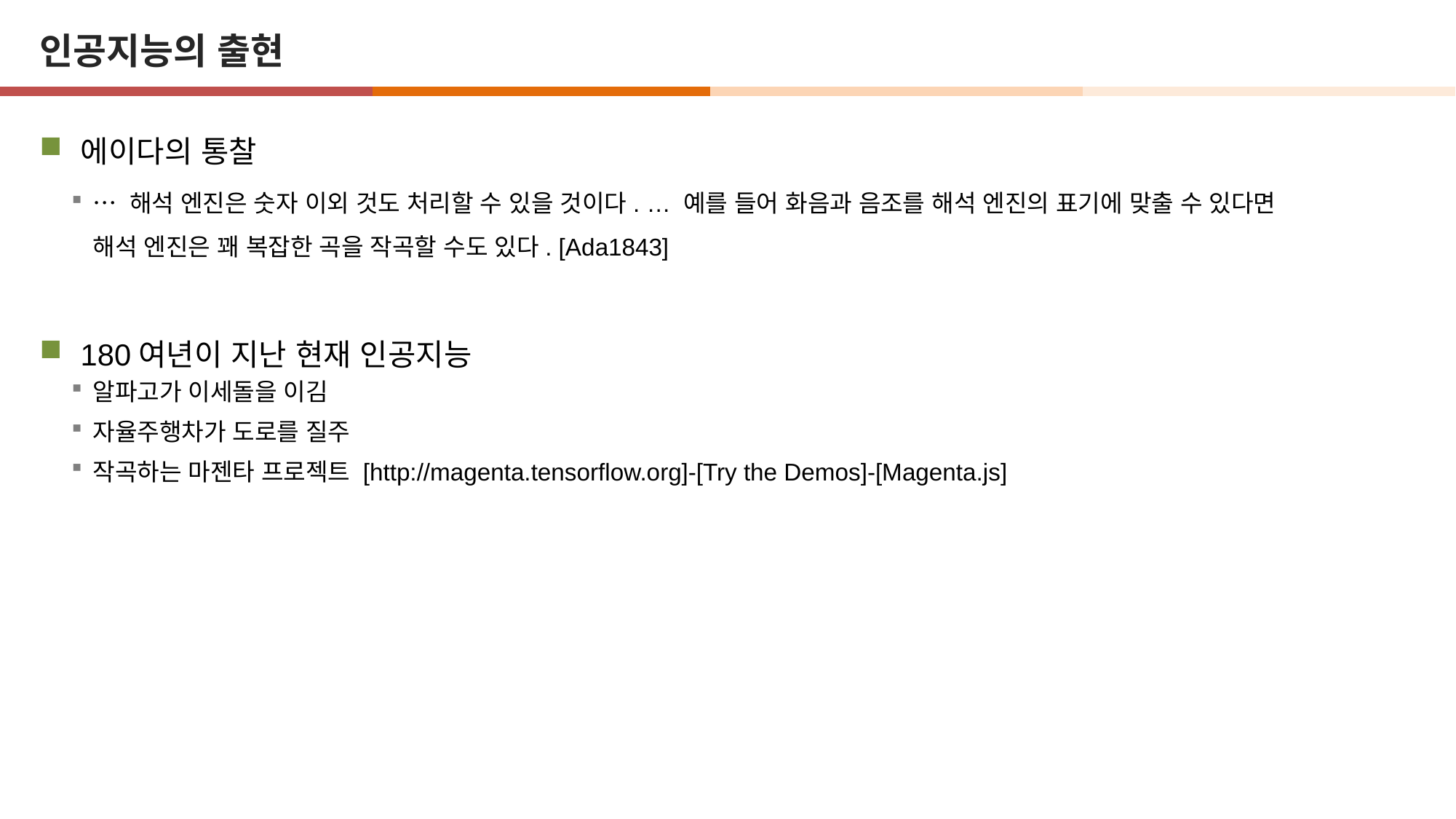

# 인공지능의 출현
에이다의 통찰
… 해석 엔진은 숫자 이외 것도 처리할 수 있을 것이다. … 예를 들어 화음과 음조를 해석 엔진의 표기에 맞출 수 있다면
해석 엔진은 꽤 복잡한 곡을 작곡할 수도 있다. [Ada1843]

180여년이 지난 현재 인공지능
알파고가 이세돌을 이김
자율주행차가 도로를 질주
작곡하는 마젠타 프로젝트 [http://magenta.tensorflow.org]-[Try the Demos]-[Magenta.js]